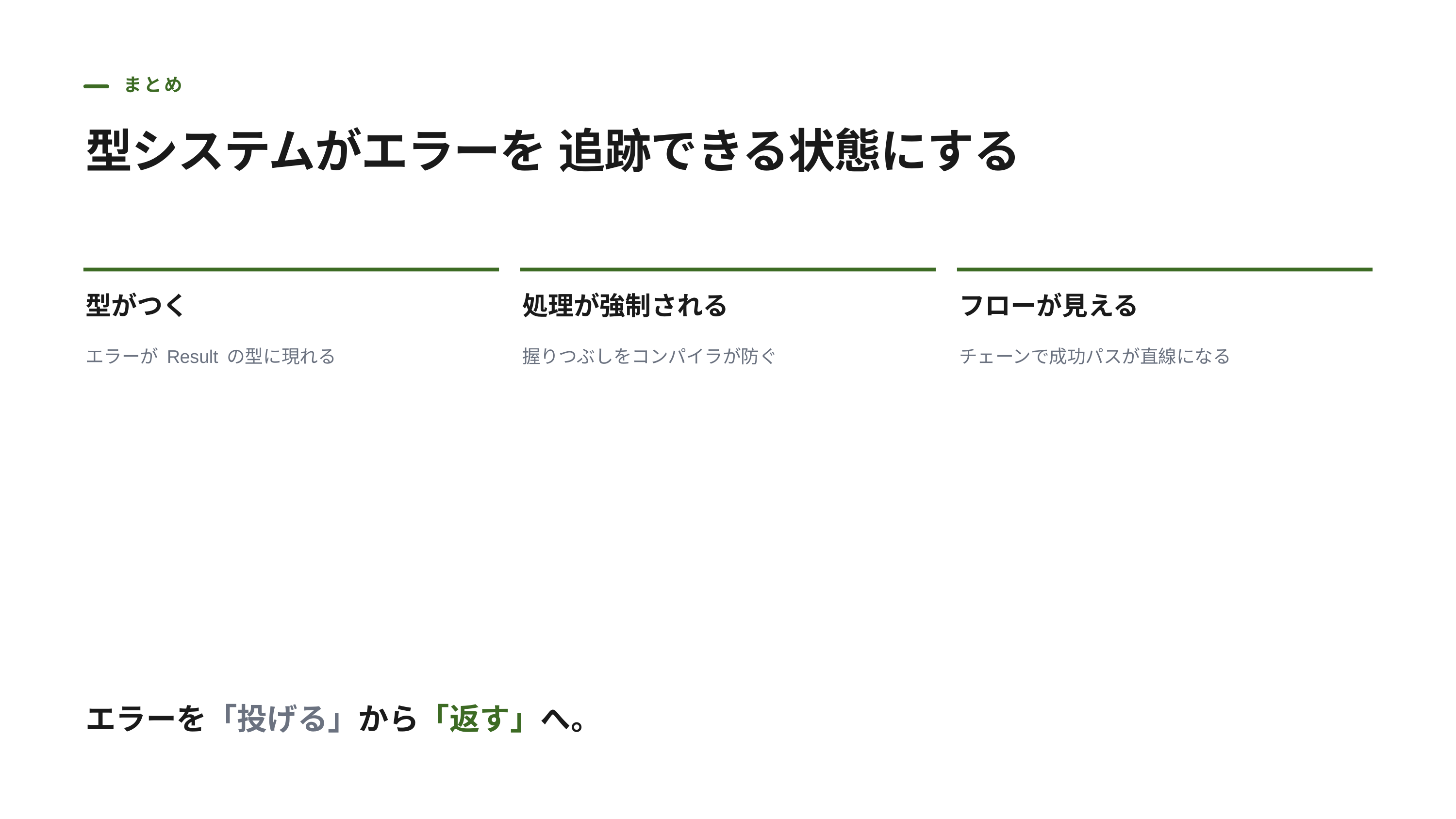

まとめ

型システムがエラーを 追跡できる状態にする

型がつく
処理が強制される
フローが見える
エラーが Result の型に現れる
握りつぶしをコンパイラが防ぐ
チェーンで成功パスが直線になる
エラーを「投げる」から「返す」へ。